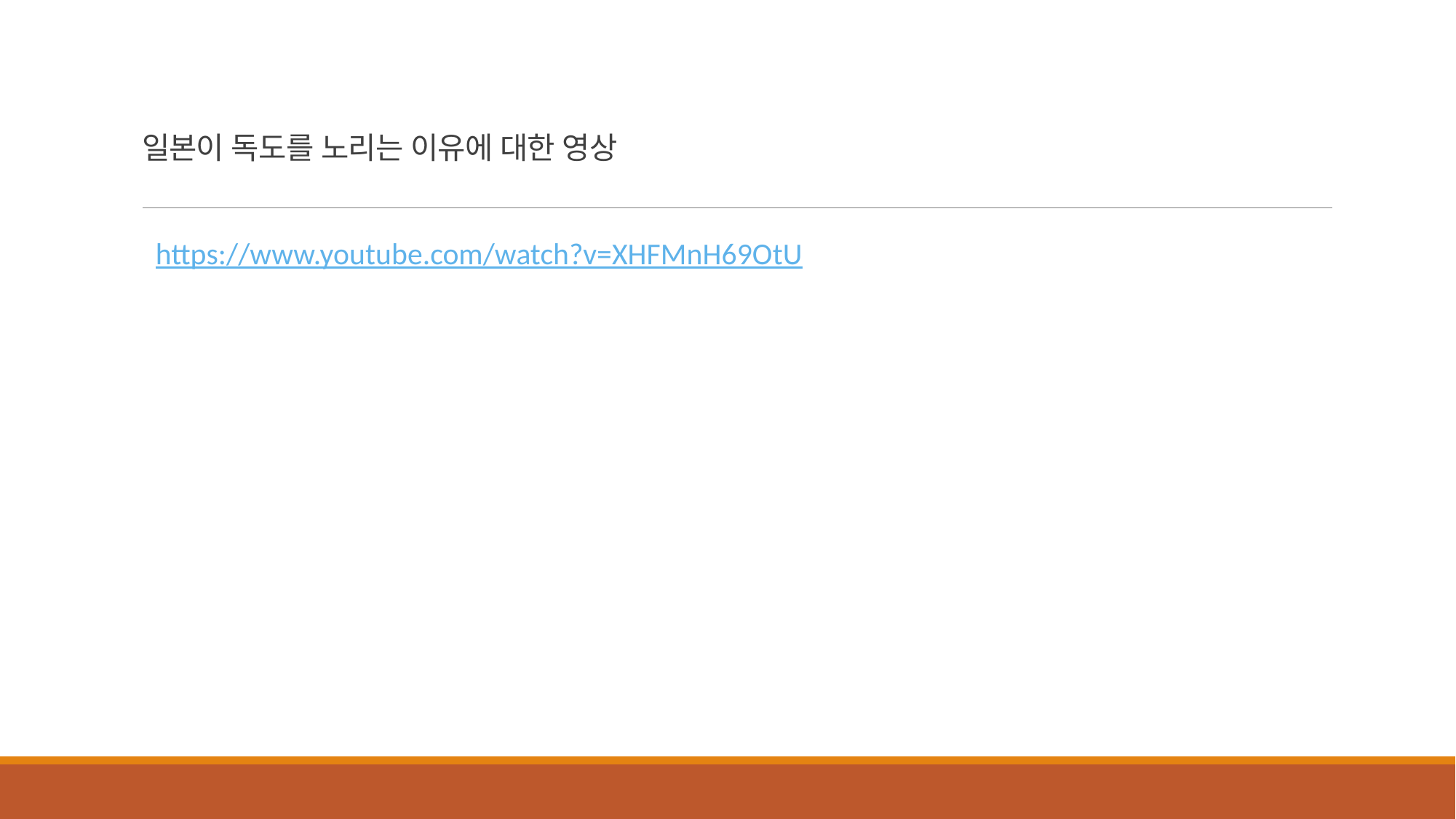

# 일본이 독도를 노리는 이유에 대한 영상
https://www.youtube.com/watch?v=XHFMnH69OtU